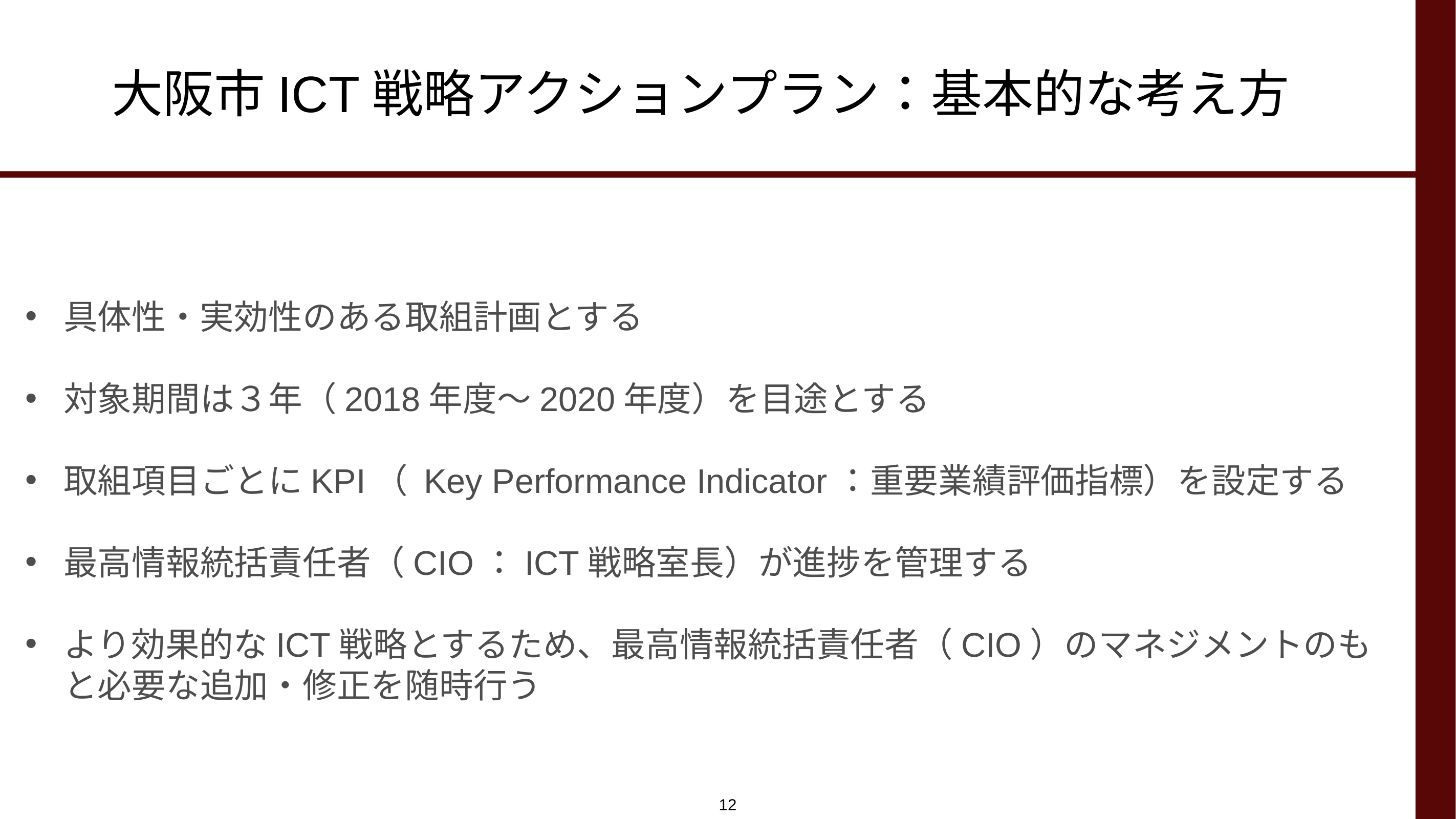

# 大阪市ICT戦略アクションプラン：基本的な考え方
具体性・実効性のある取組計画とする

対象期間は３年（2018年度～2020年度）を目途とする

取組項目ごとにKPI（ Key Performance Indicator：重要業績評価指標）を設定する

最高情報統括責任者（CIO：ICT戦略室長）が進捗を管理する

より効果的なICT戦略とするため、最高情報統括責任者（CIO）のマネジメントのもと必要な追加・修正を随時行う
12